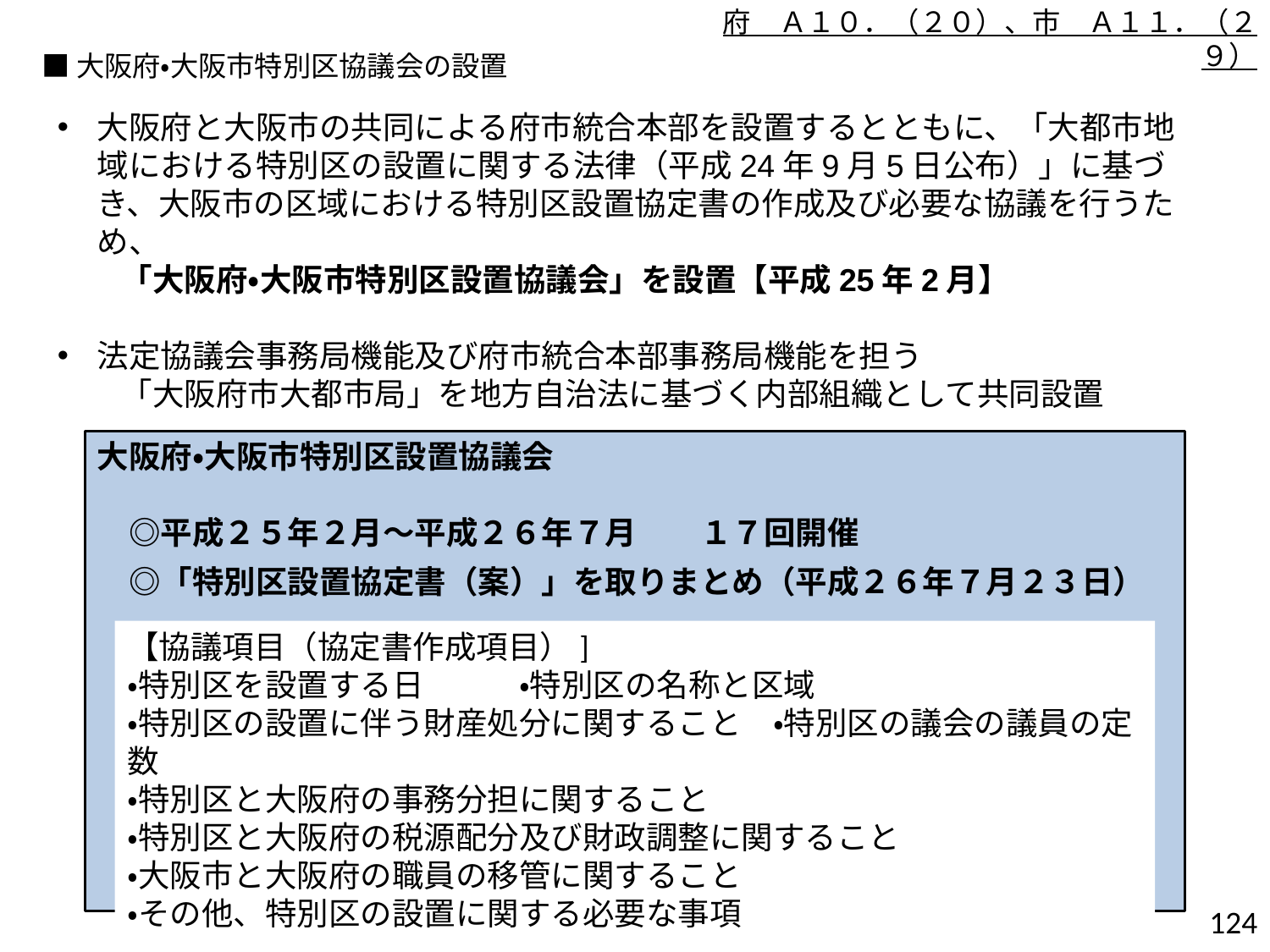

府　Ａ１０．（２０）、市　Ａ１１．（２９）
■大阪府・大阪市特別区協議会の設置
大阪府と大阪市の共同による府市統合本部を設置するとともに、「大都市地域における特別区の設置に関する法律（平成24年9月5日公布）」に基づき、大阪市の区域における特別区設置協定書の作成及び必要な協議を行うため、
　　「大阪府・大阪市特別区設置協議会」を設置【平成25年2月】

法定協議会事務局機能及び府市統合本部事務局機能を担う
　　「大阪府市大都市局」を地方自治法に基づく内部組織として共同設置
　　　　　　　　　　　　　　　　　　　　　　　　　　　　　　　　　　　　　　　　【平成25年4月】
大阪府・大阪市特別区設置協議会

　◎平成２５年２月～平成２６年７月　　１７回開催
　◎「特別区設置協定書（案）」を取りまとめ（平成２６年７月２３日）

【協議項目（協定書作成項目）]
・特別区を設置する日　　　・特別区の名称と区域
・特別区の設置に伴う財産処分に関すること　・特別区の議会の議員の定数
・特別区と大阪府の事務分担に関すること
・特別区と大阪府の税源配分及び財政調整に関すること
・大阪市と大阪府の職員の移管に関すること
・その他、特別区の設置に関する必要な事項
124